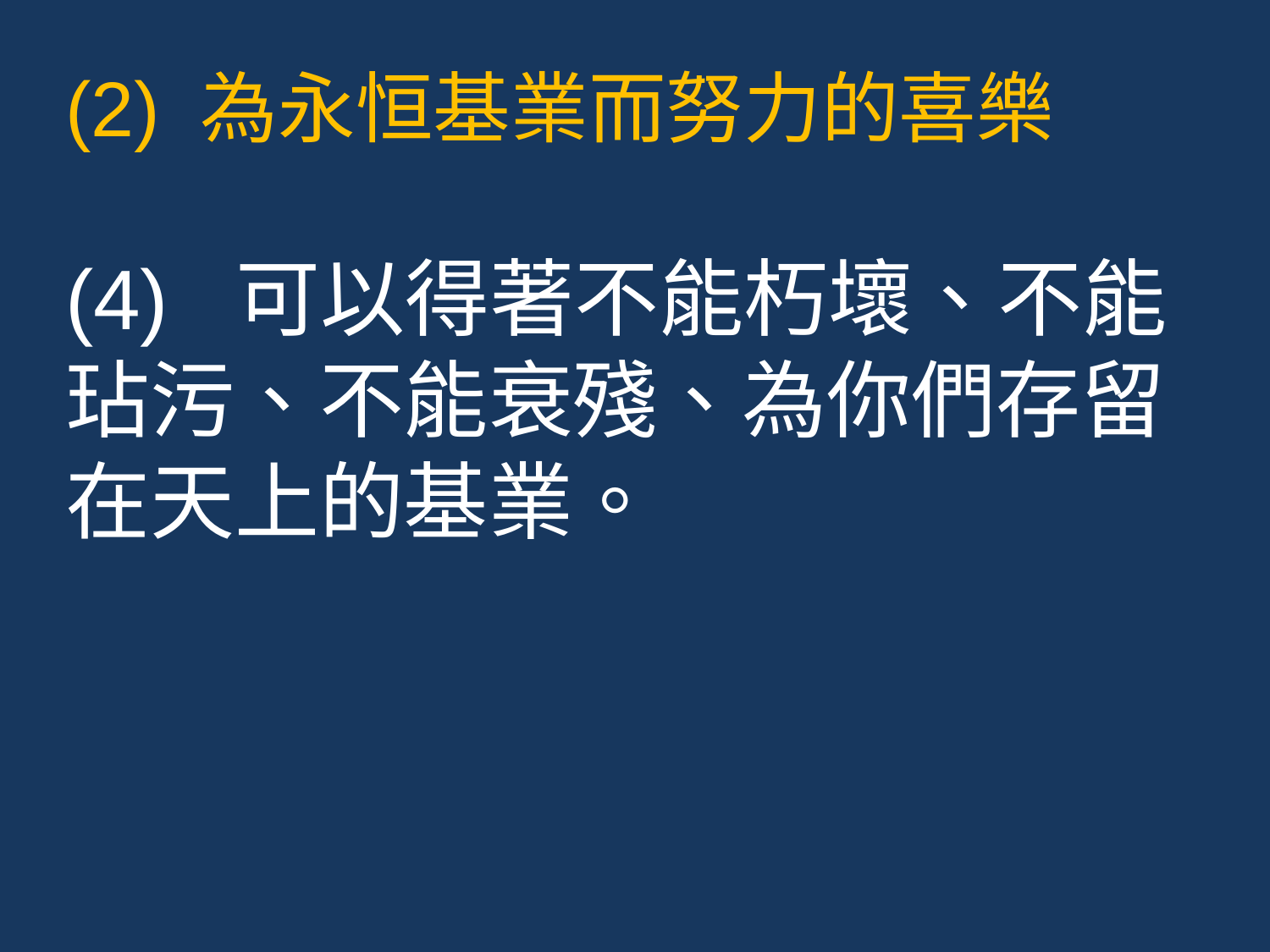

(2) 為永恒基業而努力的喜樂

(4)  可以得著不能朽壞、不能玷污、不能衰殘、為你們存留在天上的基業。